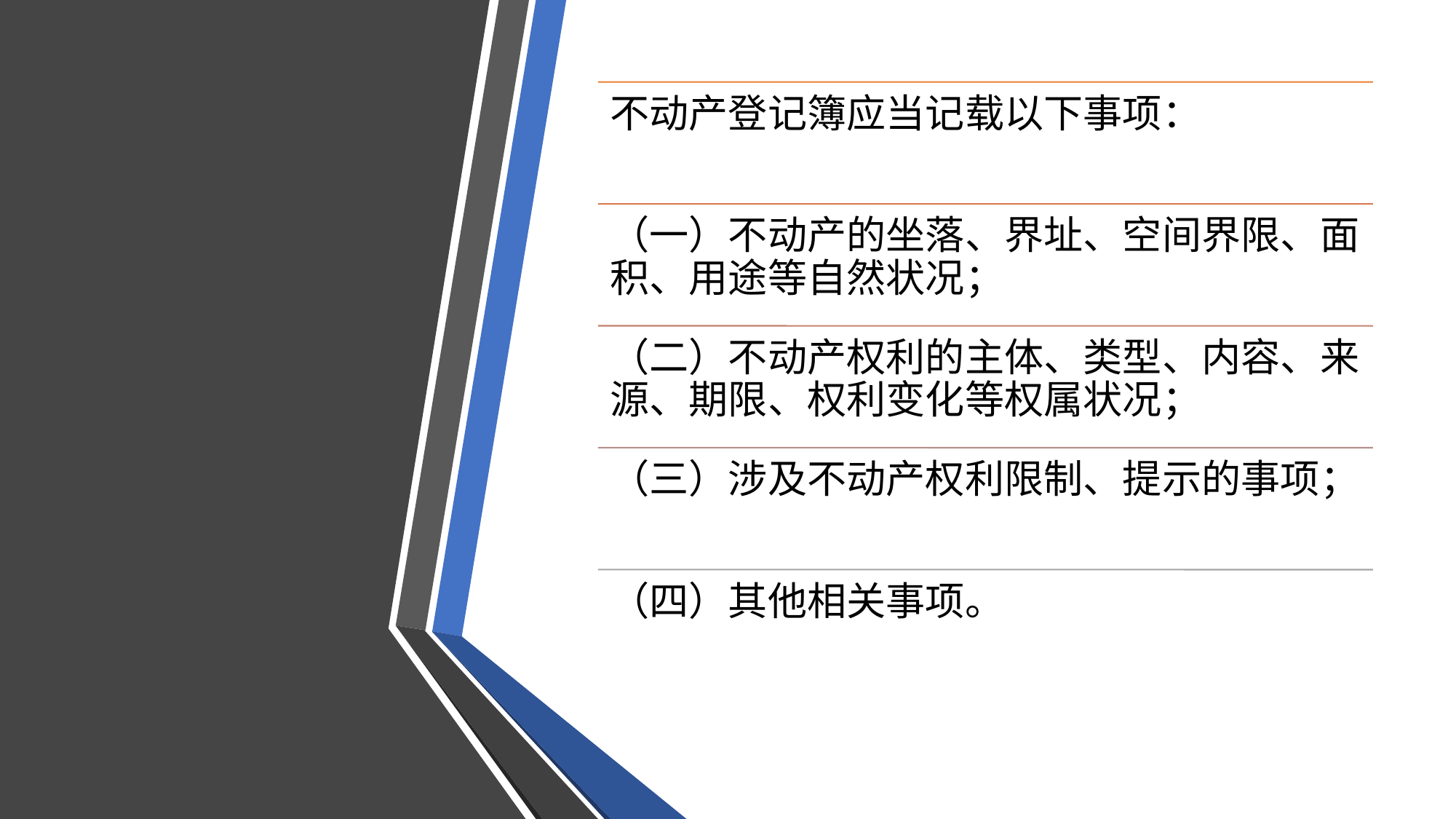

不动产登记簿应当记载以下事项：
（一）不动产的坐落、界址、空间界限、面积、用途等自然状况；
（二）不动产权利的主体、类型、内容、来源、期限、权利变化等权属状况；
（三）涉及不动产权利限制、提示的事项；
（四）其他相关事项。